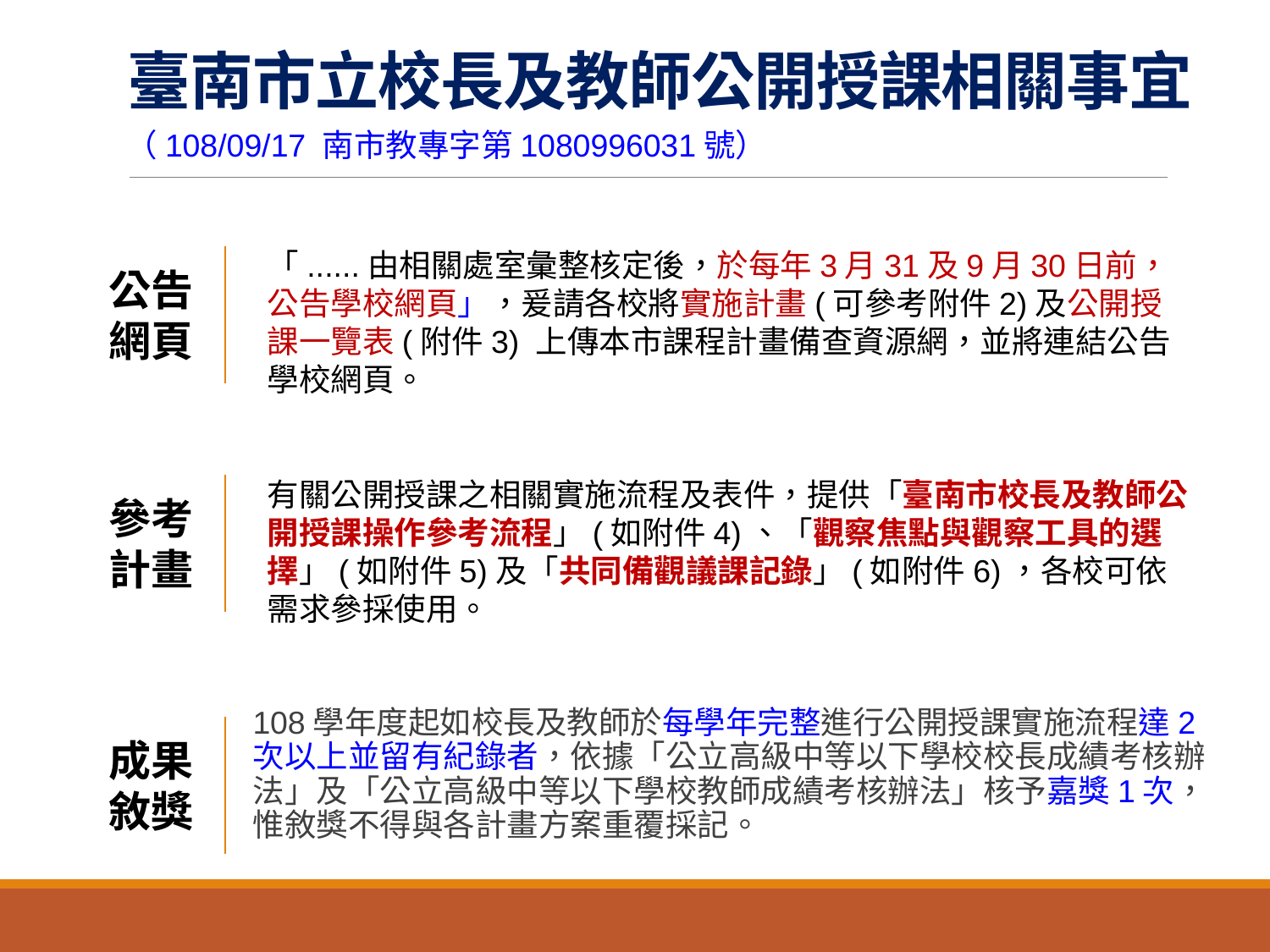

# 臺南市立校長及教師公開授課相關事宜
（108/09/17 南市教專字第1080996031號）
「......由相關處室彙整核定後，於每年3月31及9月30日前，公告學校網頁」，爰請各校將實施計畫(可參考附件2)及公開授課一覽表(附件3) 上傳本市課程計畫備查資源網，並將連結公告學校網頁。
公告網頁
有關公開授課之相關實施流程及表件，提供「臺南市校長及教師公開授課操作參考流程」(如附件4)、「觀察焦點與觀察工具的選擇」(如附件5)及「共同備觀議課記錄」(如附件6)，各校可依需求參採使用。
參考計畫
108學年度起如校長及教師於每學年完整進行公開授課實施流程達2次以上並留有紀錄者，依據「公立高級中等以下學校校長成績考核辦法」及「公立高級中等以下學校教師成績考核辦法」核予嘉獎1次，惟敘獎不得與各計畫方案重覆採記。
成果敘獎